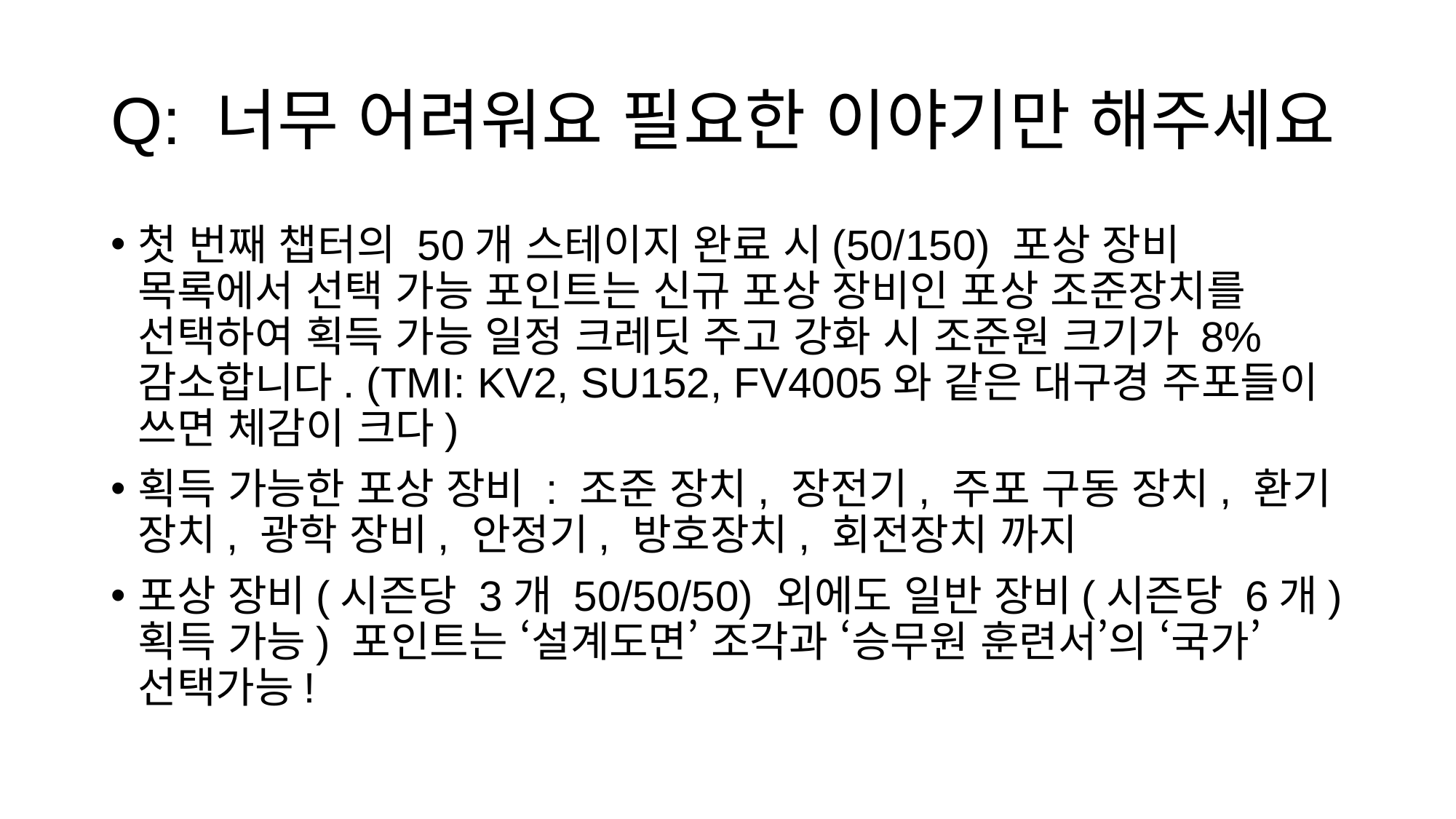

# Q: 너무 어려워요 필요한 이야기만 해주세요
첫 번째 챕터의 50개 스테이지 완료 시(50/150) 포상 장비 목록에서 선택 가능 포인트는 신규 포상 장비인 포상 조준장치를 선택하여 획득 가능 일정 크레딧 주고 강화 시 조준원 크기가 8% 감소합니다. (TMI: KV2, SU152, FV4005와 같은 대구경 주포들이 쓰면 체감이 크다)
획득 가능한 포상 장비 : 조준 장치, 장전기, 주포 구동 장치, 환기 장치, 광학 장비, 안정기, 방호장치, 회전장치 까지
포상 장비(시즌당 3개 50/50/50) 외에도 일반 장비(시즌당 6개) 획득 가능) 포인트는 ‘설계도면’ 조각과 ‘승무원 훈련서’의 ‘국가’ 선택가능!